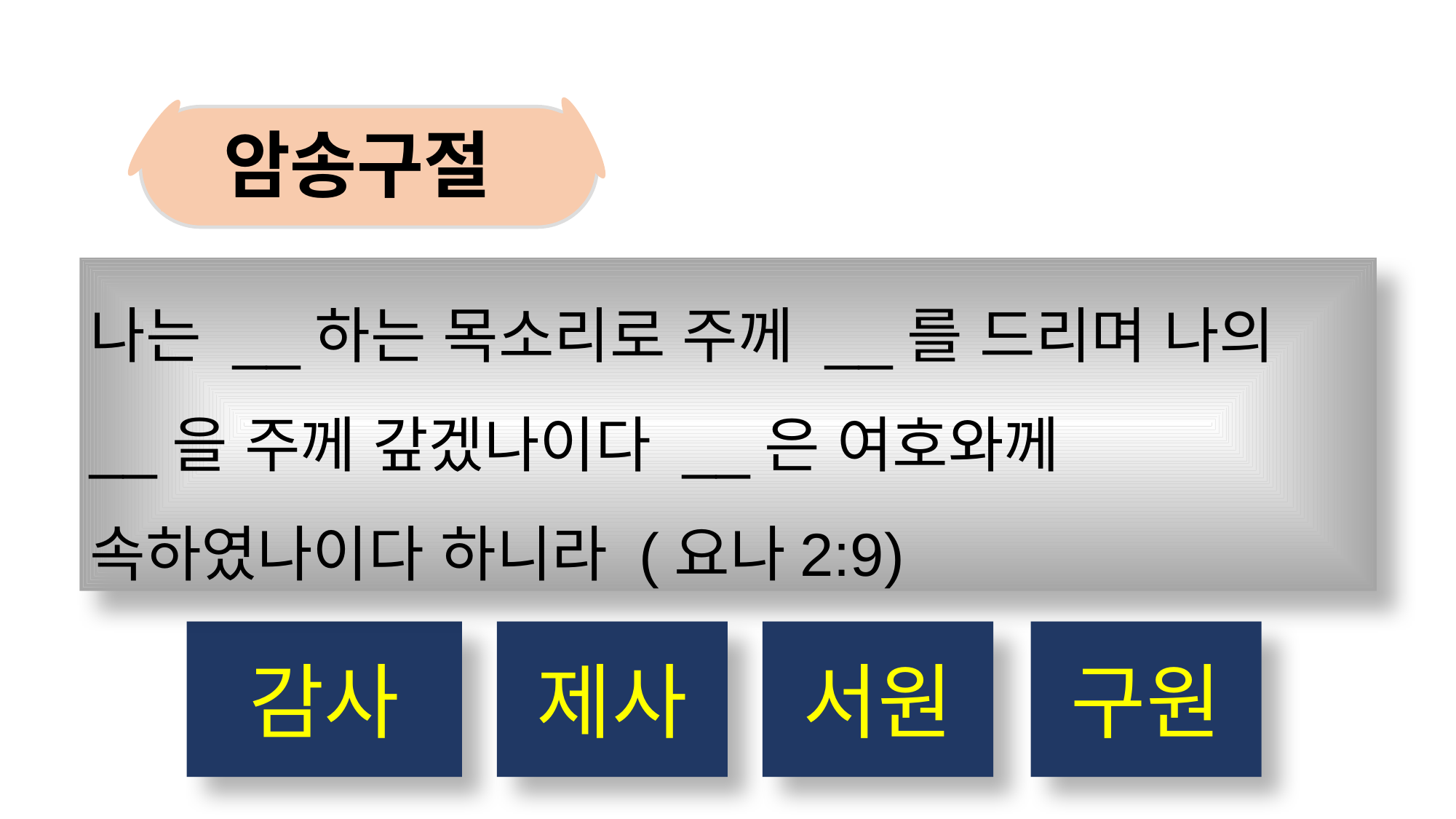

암송구절
나는 __하는 목소리로 주께 __를 드리며 나의 __을 주께 갚겠나이다 __은 여호와께 속하였나이다 하니라 (요나2:9)
감사
제사
서원
구원